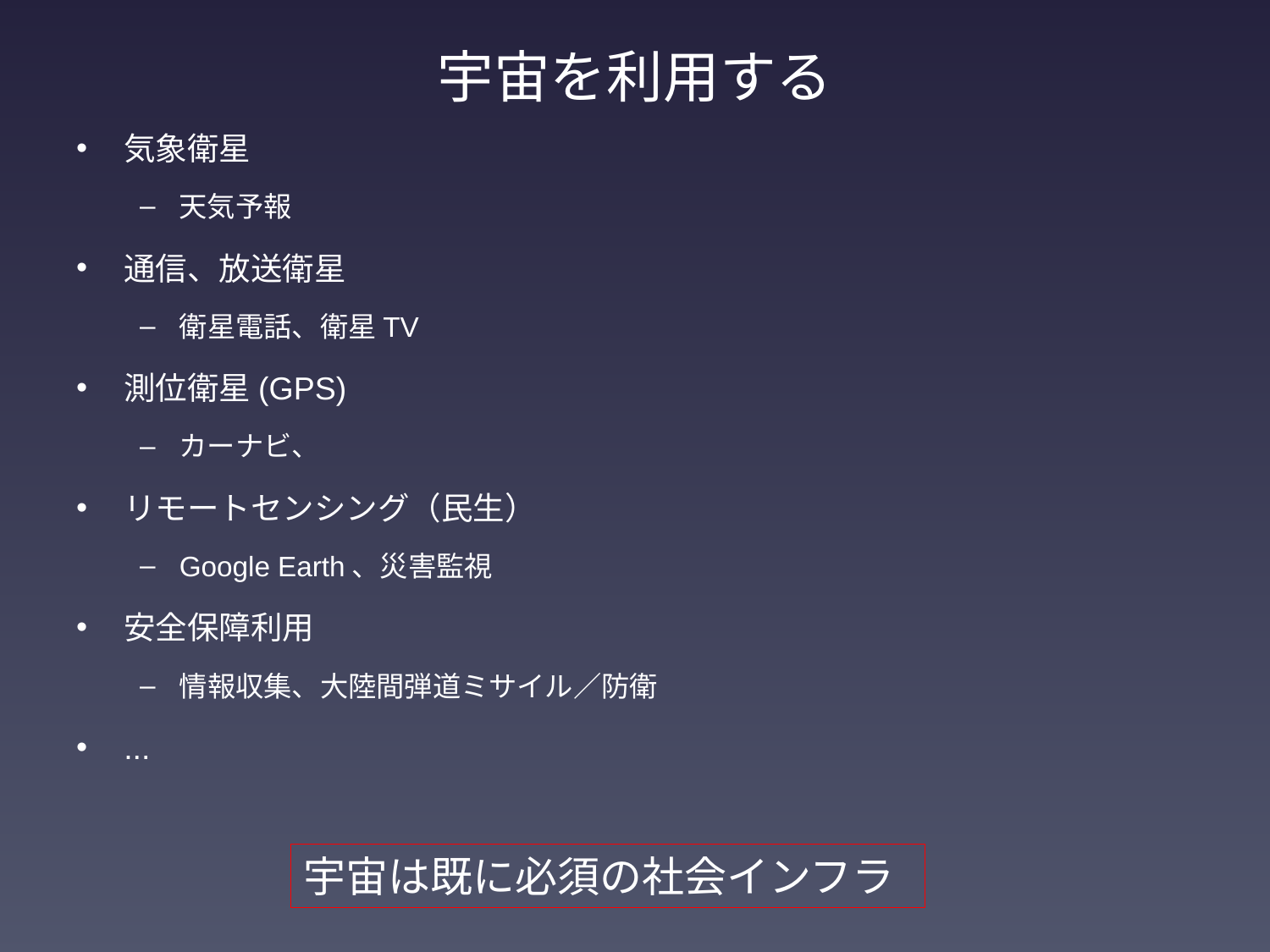

# 宇宙を利用する
気象衛星
天気予報
通信、放送衛星
衛星電話、衛星TV
測位衛星(GPS)
カーナビ、
リモートセンシング（民生）
Google Earth、災害監視
安全保障利用
情報収集、大陸間弾道ミサイル／防衛
...

宇宙は既に必須の社会インフラ